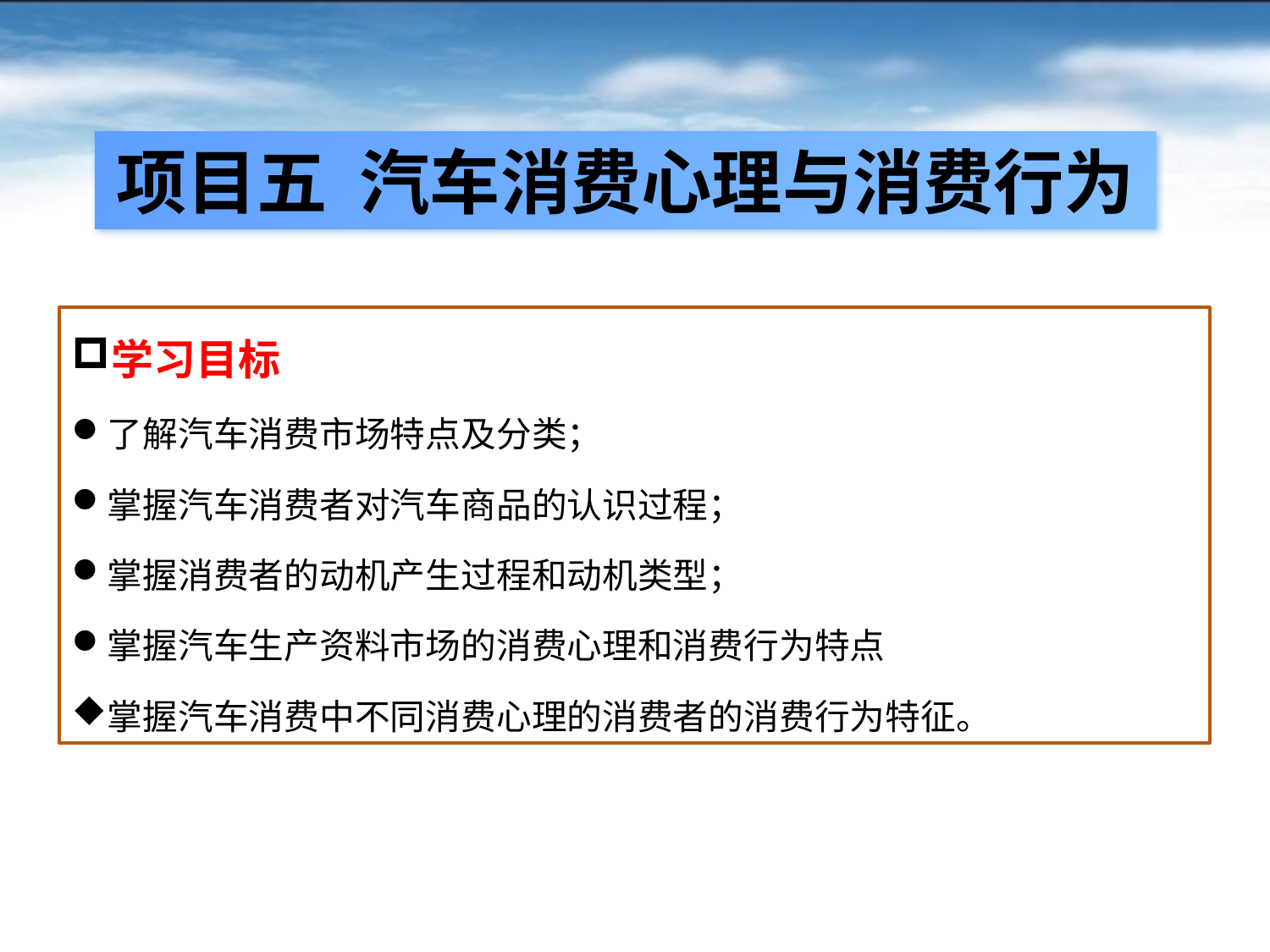

项目五  汽车消费心理与消费行为
学习目标
了解汽车消费市场特点及分类；
掌握汽车消费者对汽车商品的认识过程；
掌握消费者的动机产生过程和动机类型；
掌握汽车生产资料市场的消费心理和消费行为特点
掌握汽车消费中不同消费心理的消费者的消费行为特征。
2